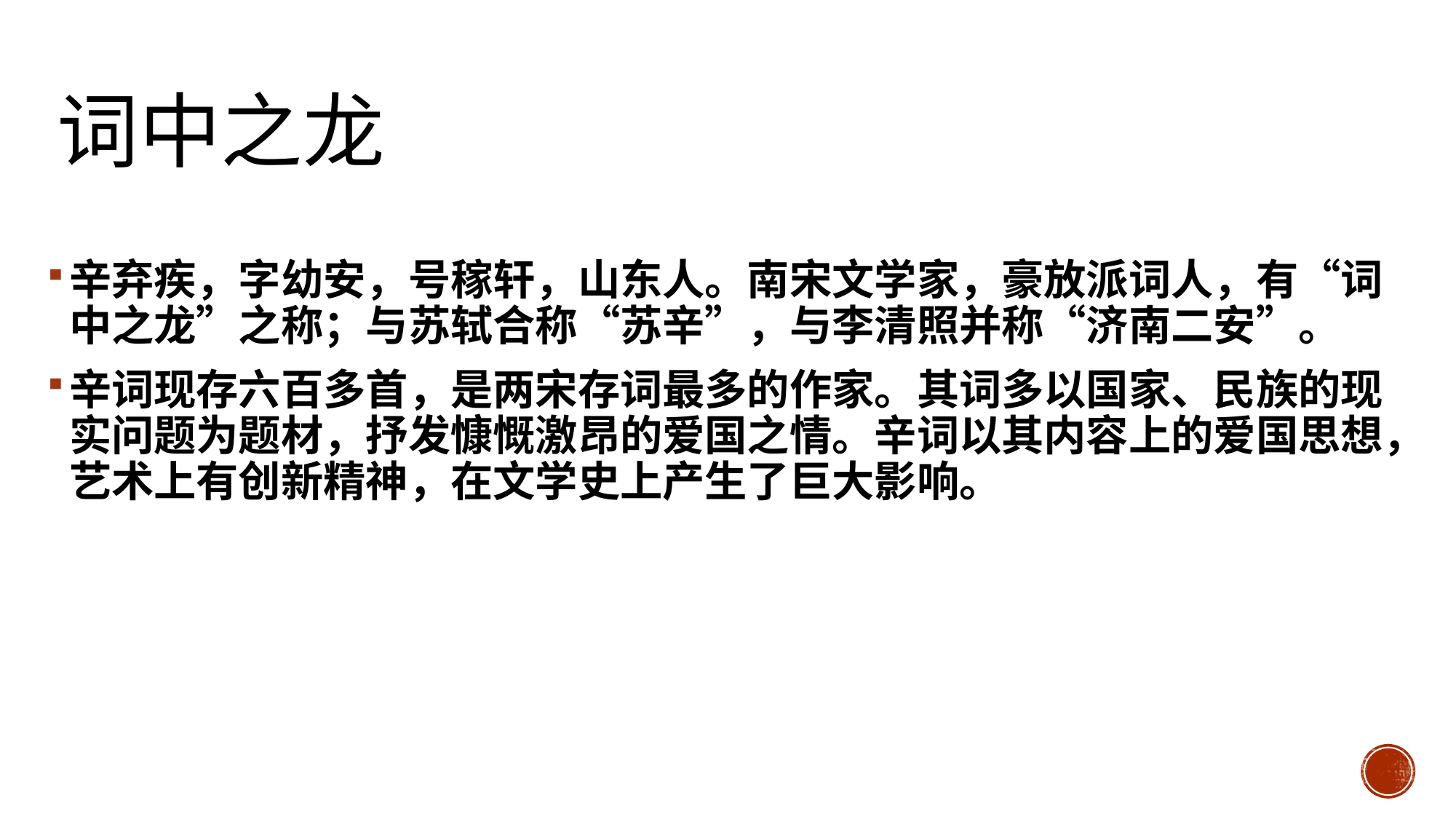

# 词中之龙
辛弃疾，字幼安，号稼轩，山东人。南宋文学家，豪放派词人，有“词中之龙”之称；与苏轼合称“苏辛”，与李清照并称“济南二安”。
辛词现存六百多首，是两宋存词最多的作家。其词多以国家、民族的现实问题为题材，抒发慷慨激昂的爱国之情。辛词以其内容上的爱国思想，艺术上有创新精神，在文学史上产生了巨大影响。